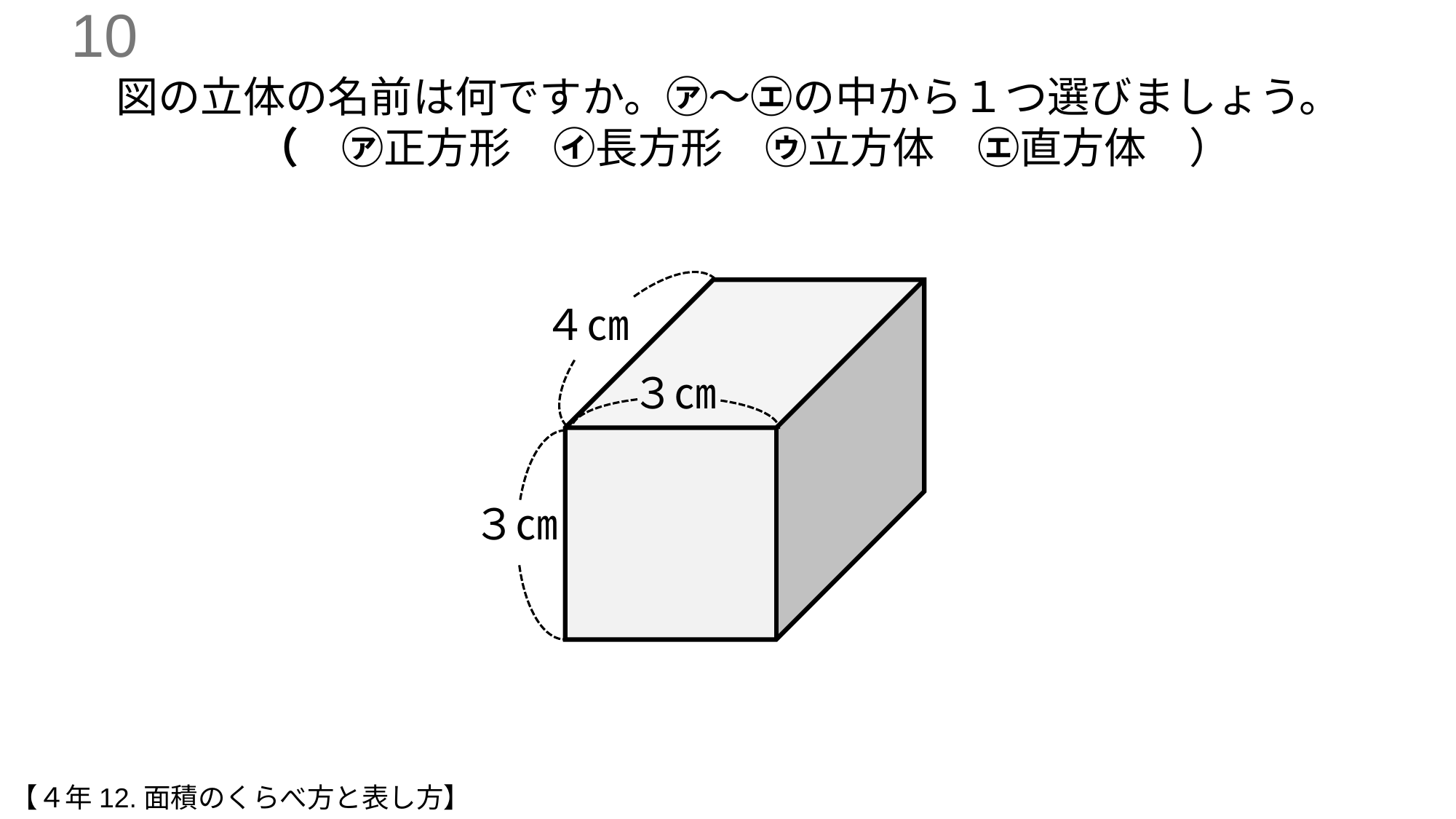

10
図の立体の名前は何ですか。㋐～㋓の中から１つ選びましょう。
（　㋐正方形　㋑長方形　㋒立方体　㋓直方体　）

４㎝

３㎝

３㎝
【４年12.面積のくらべ方と表し方】